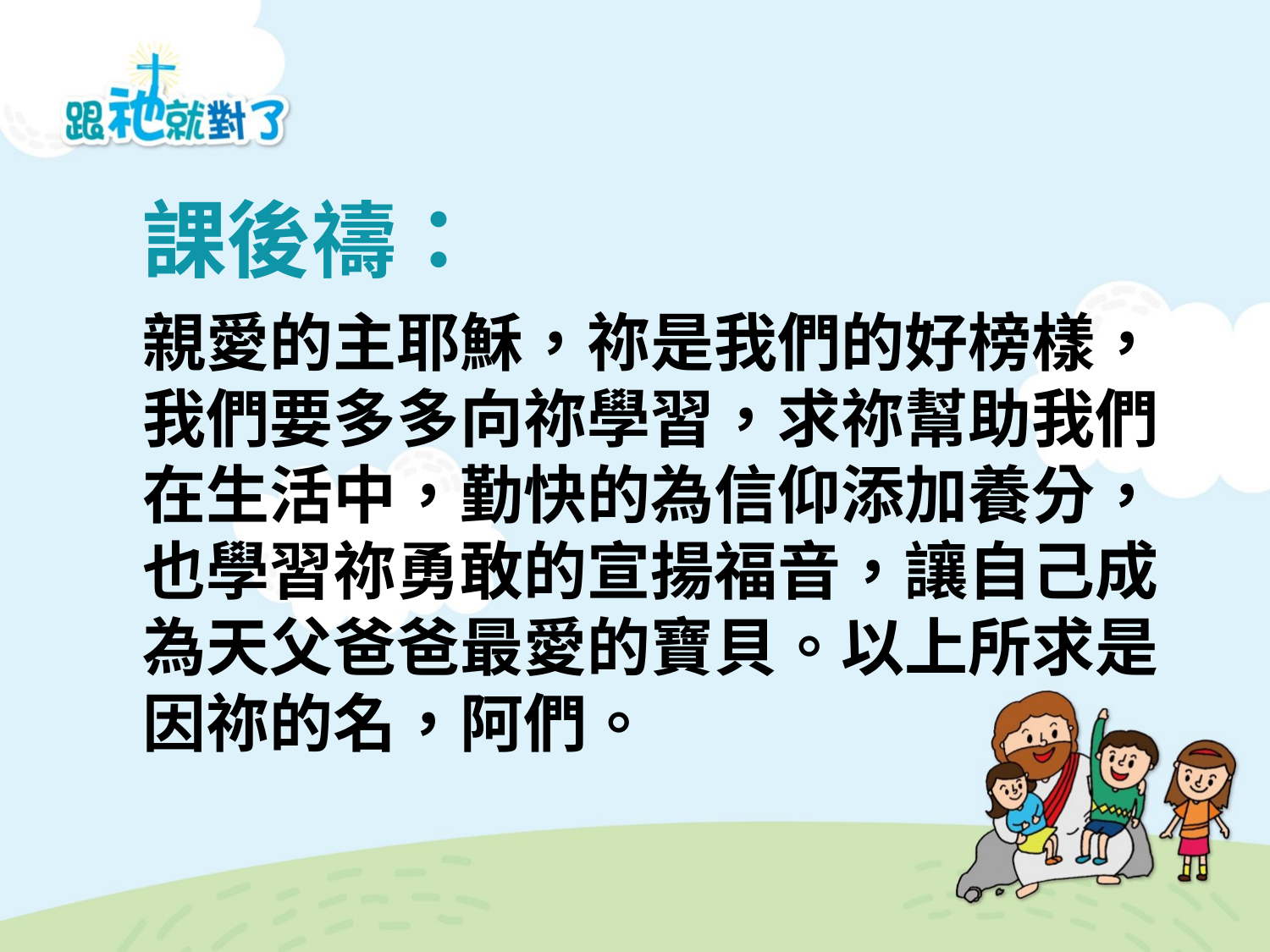

課後禱：
親愛的主耶穌，祢是我們的好榜樣，我們要多多向祢學習，求祢幫助我們在生活中，勤快的為信仰添加養分，也學習祢勇敢的宣揚福音，讓自己成為天父爸爸最愛的寶貝。以上所求是因祢的名，阿們。